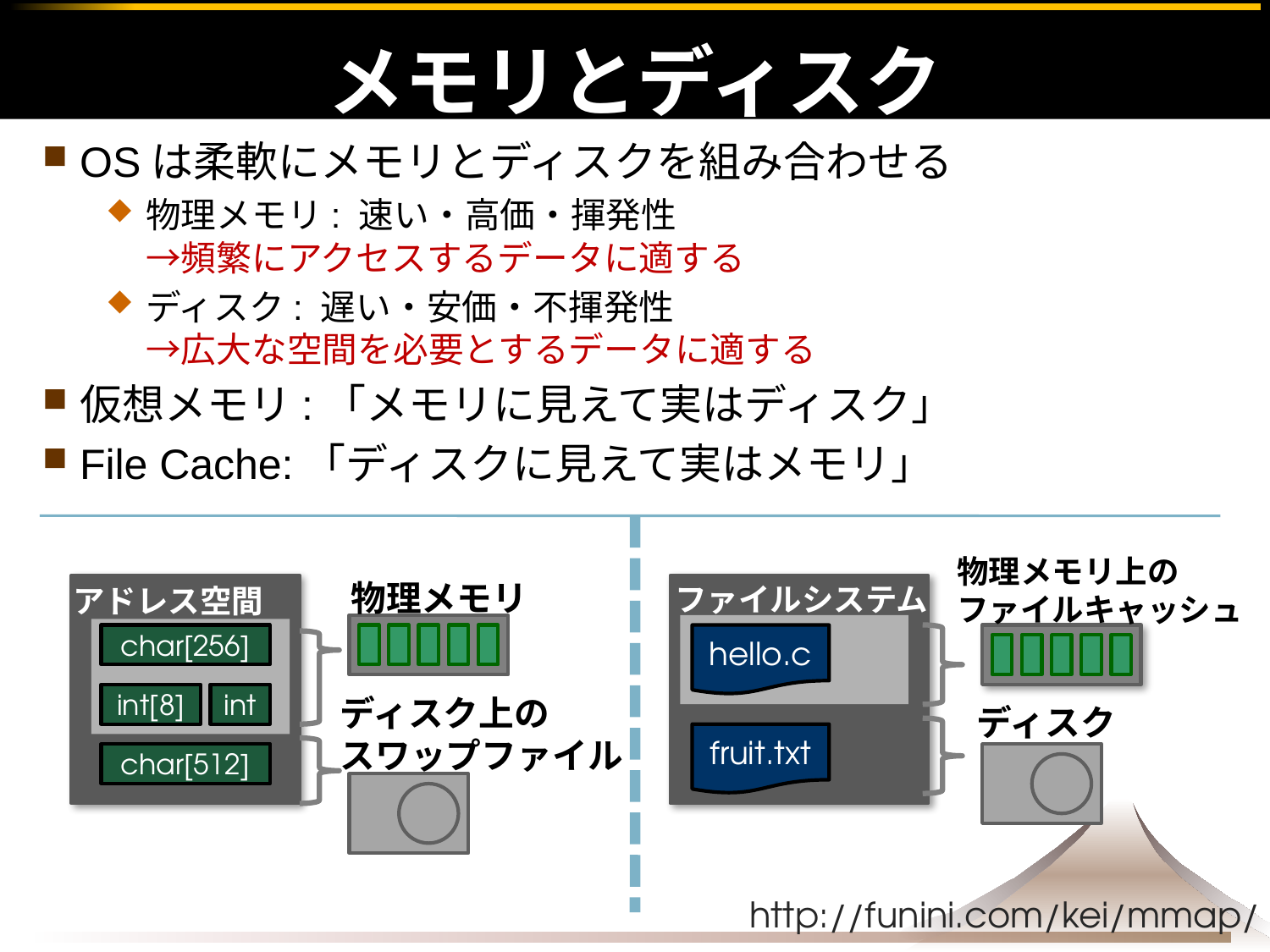

# メモリとディスク
OSは柔軟にメモリとディスクを組み合わせる
物理メモリ: 速い・高価・揮発性
→頻繁にアクセスするデータに適する
ディスク: 遅い・安価・不揮発性
→広大な空間を必要とするデータに適する
仮想メモリ:「メモリに見えて実はディスク」
File Cache:「ディスクに見えて実はメモリ」
物理メモリ上の
ファイルキャッシュ
物理メモリ
ファイルシステム

アドレス空間

hello.c

char[256]

int
int[8]
ディスク上の
スワップファイル
ディスク

fruit.txt

char[512]